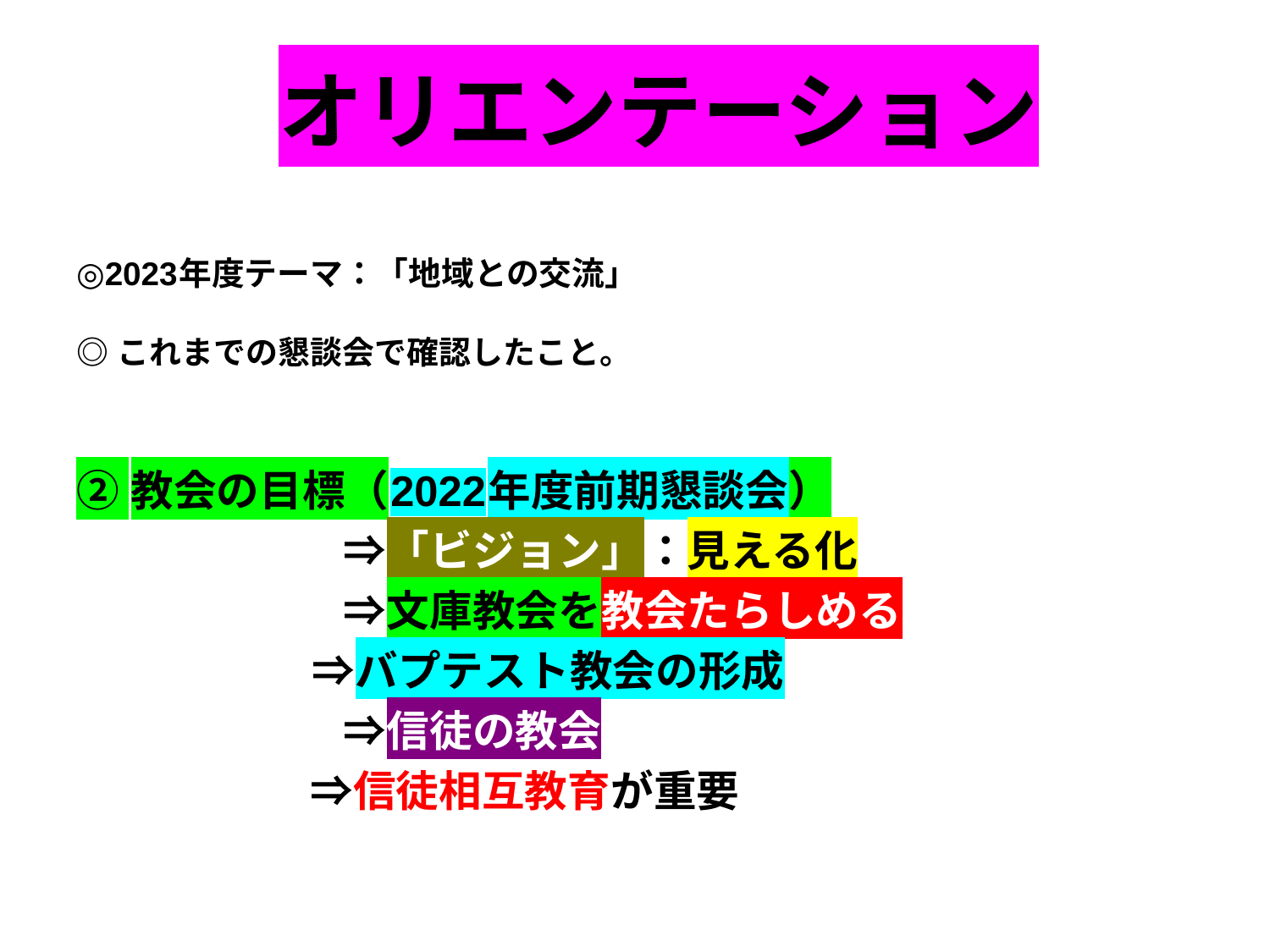

# オリエンテーション
◎2023年度テーマ：「地域との交流」

◎ これまでの懇談会で確認したこと。

② 教会の目標（2022年度前期懇談会）
　　　　　　 ⇒「ビジョン」：見える化
　　　　　　 ⇒文庫教会を教会たらしめる
　           　　⇒バプテスト教会の形成
　　　　　　 ⇒信徒の教会
             　　  ⇒信徒相互教育が重要